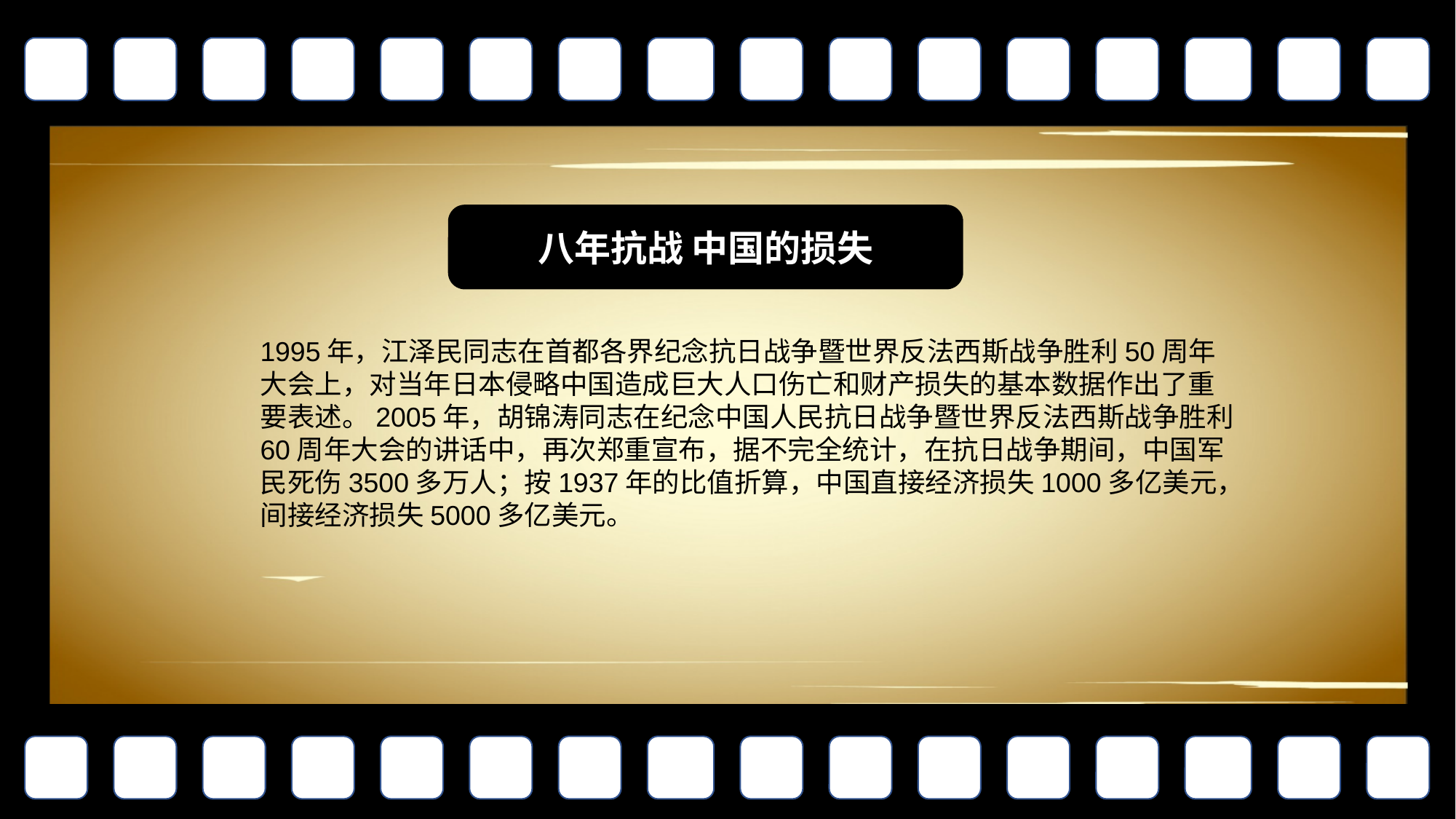

八年抗战 中国的损失
1995年，江泽民同志在首都各界纪念抗日战争暨世界反法西斯战争胜利50周年大会上，对当年日本侵略中国造成巨大人口伤亡和财产损失的基本数据作出了重要表述。2005年，胡锦涛同志在纪念中国人民抗日战争暨世界反法西斯战争胜利60周年大会的讲话中，再次郑重宣布，据不完全统计，在抗日战争期间，中国军民死伤3500多万人；按1937年的比值折算，中国直接经济损失1000多亿美元，间接经济损失5000多亿美元。